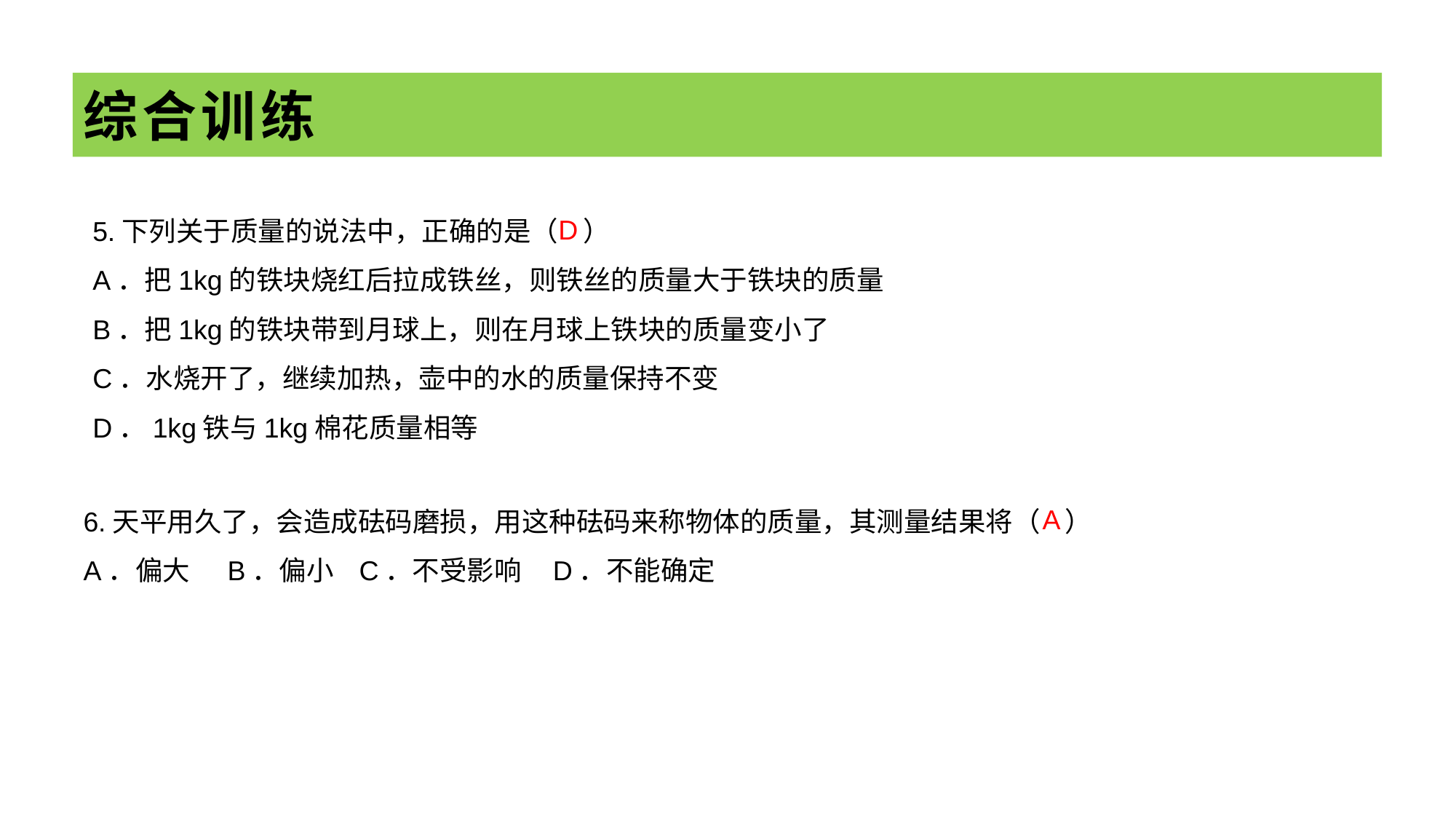

# 综合训练
5.下列关于质量的说法中，正确的是（    ）
A．把1kg的铁块烧红后拉成铁丝，则铁丝的质量大于铁块的质量
B．把1kg的铁块带到月球上，则在月球上铁块的质量变小了
C．水烧开了，继续加热，壶中的水的质量保持不变
D．1kg铁与1kg棉花质量相等
D
6.天平用久了，会造成砝码磨损，用这种砝码来称物体的质量，其测量结果将（    ）
A．偏大     B．偏小   C．不受影响    D．不能确定
A